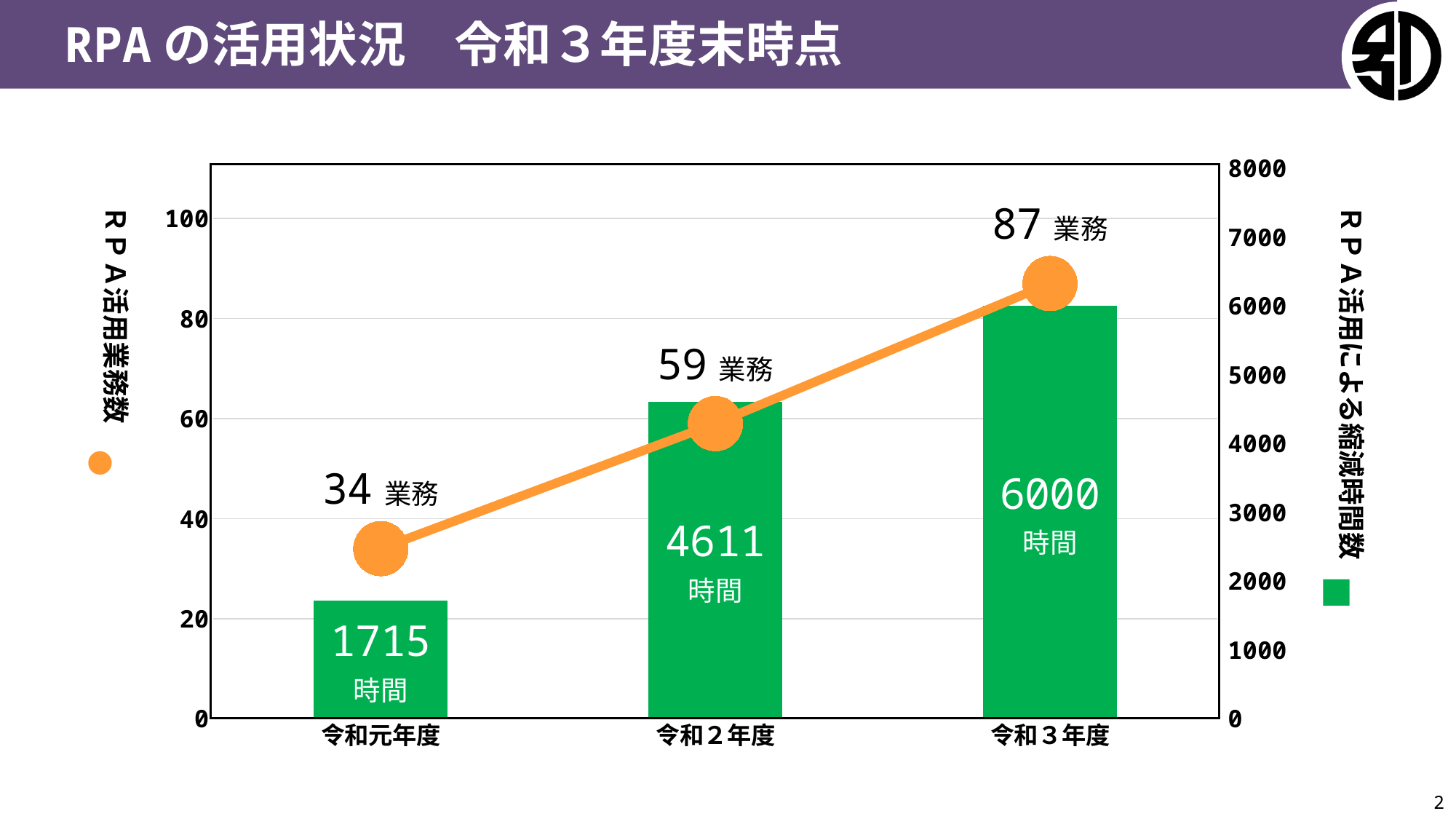

RPAの活用状況　令和３年度末時点

### Chart

| Category |  |  |
|---|---|---|
| 令和元年度 | 1715.0 | 34.0 |
| 令和２年度 | 4611.0 | 59.0 |
| 令和３年度 | 6000.0 | 87.0 |
ＲＰＡ活用業務数
ＲＰＡ活用による縮減時間数
●
■